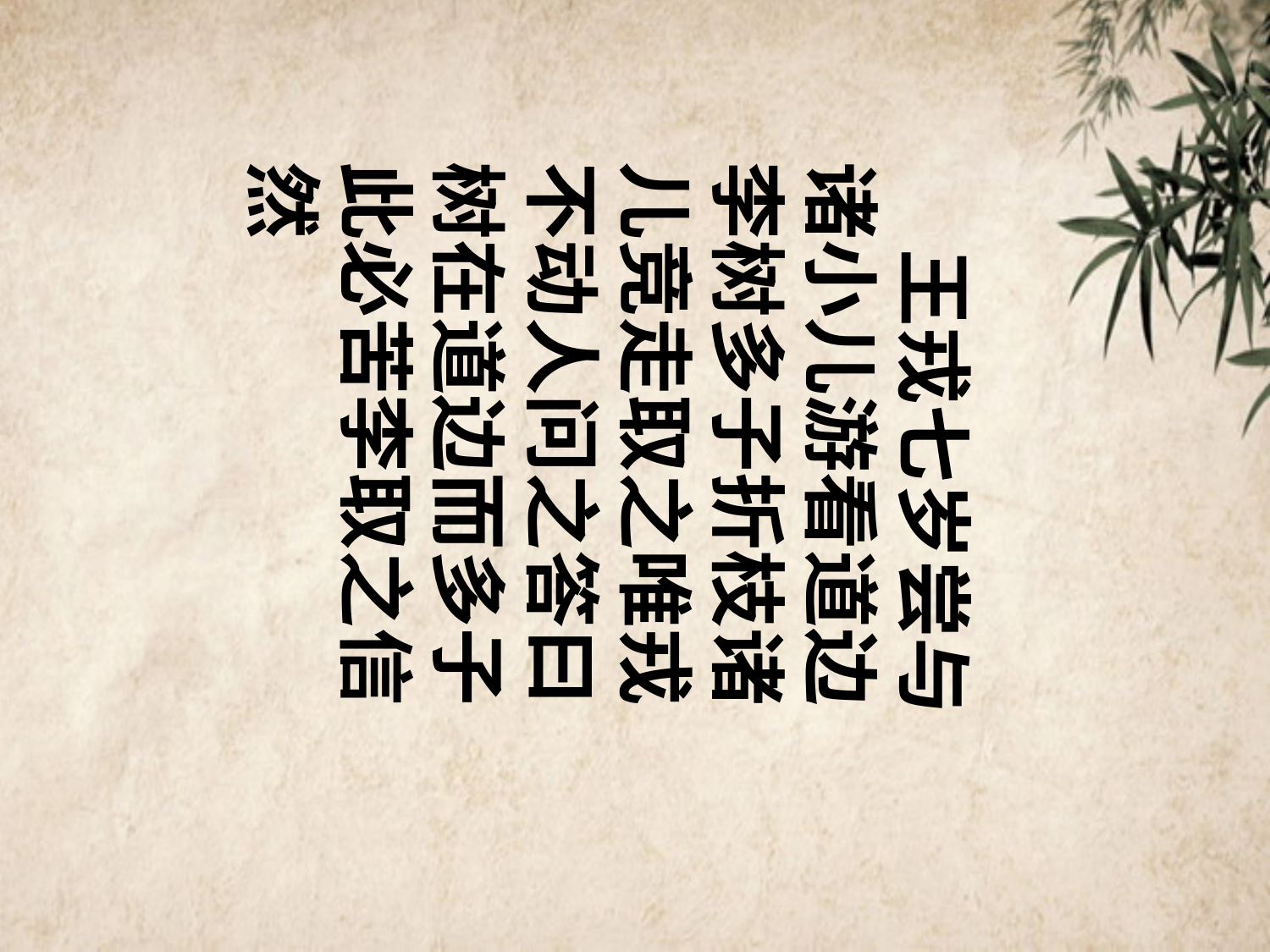

王戎七岁尝与诸小儿游看道边李树多子折枝诸儿竞走取之唯戎不动人问之答曰树在道边而多子此必苦李取之信然